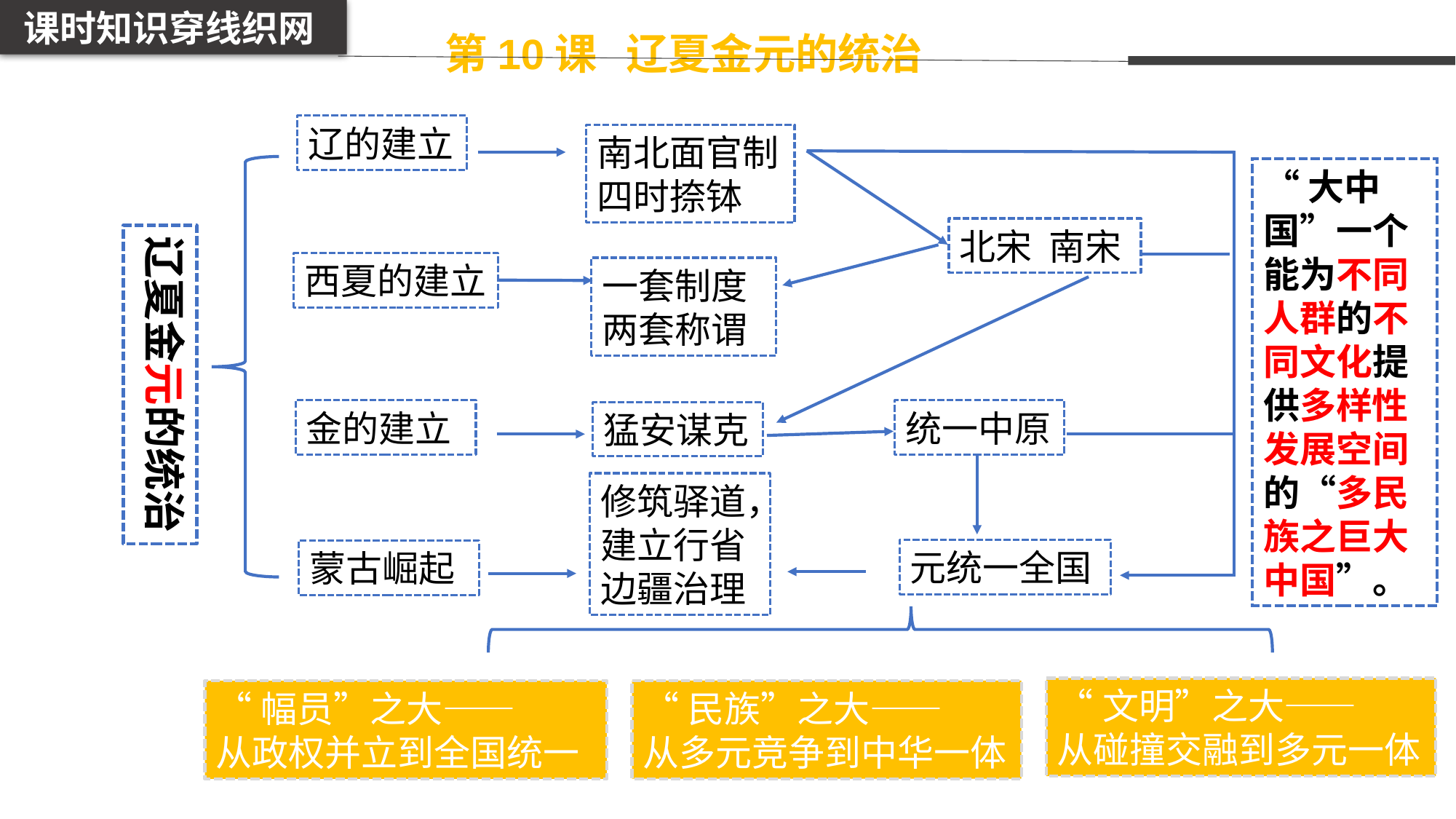

课时知识穿线织网

第10课   辽夏金元的统治
辽的建立
南北面官制四时捺钵

“大中国”一个能为不同人群的不同文化提供多样性发展空间的“多民族之巨大中国”。
北宋  南宋
辽夏金元的统治

西夏的建立
一套制度
两套称谓
金的建立
统一中原
猛安谋克
修筑驿道，建立行省
边疆治理
元统一全国
蒙古崛起
“文明”之大——
从碰撞交融到多元一体
“民族”之大——
从多元竞争到中华一体
“幅员”之大——
从政权并立到全国统一